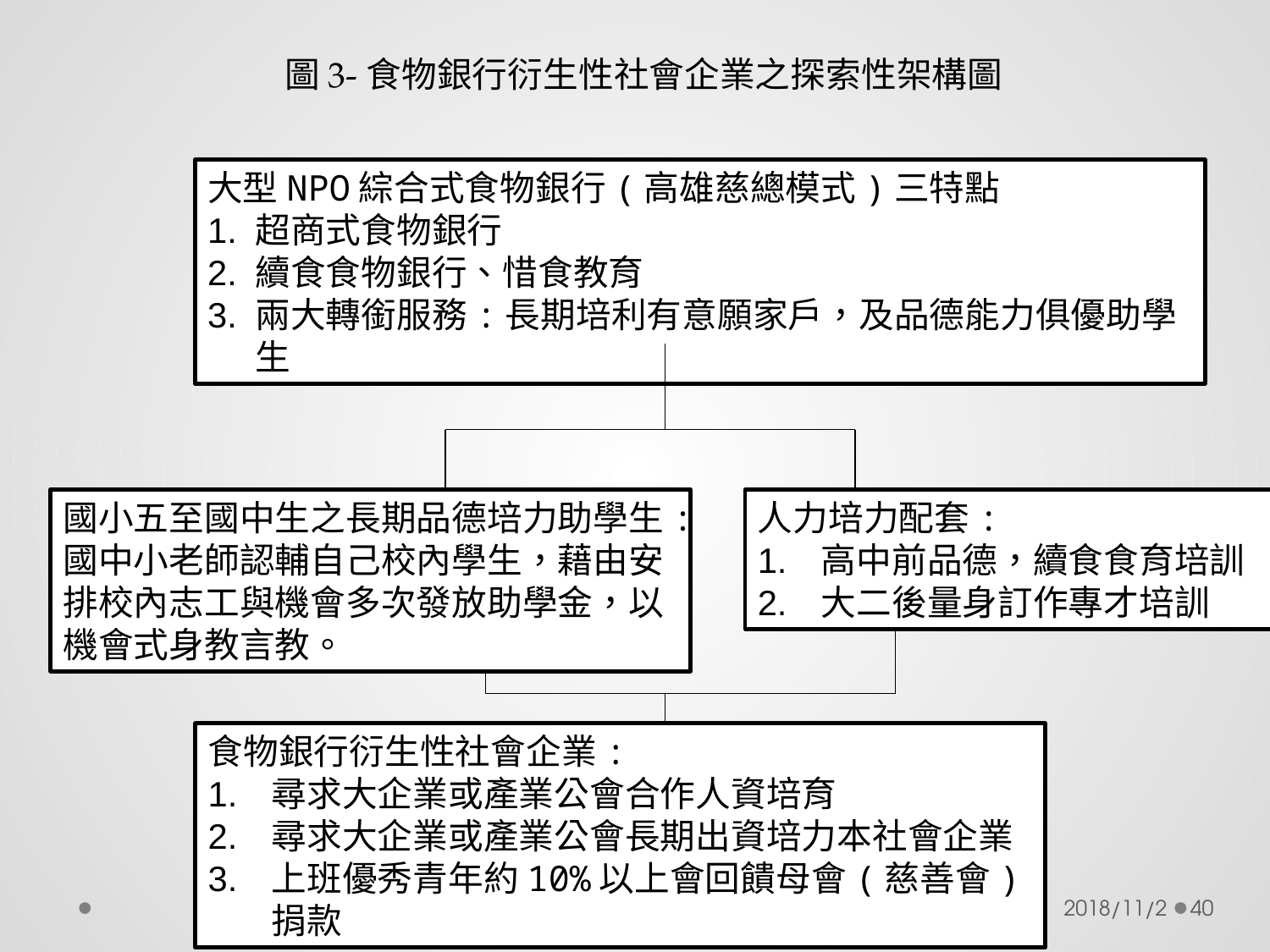

圖3-食物銀行衍生性社會企業之探索性架構圖
大型NPO綜合式食物銀行(高雄慈總模式)三特點
超商式食物銀行
續食食物銀行、惜食教育
兩大轉銜服務:長期培利有意願家戶，及品德能力俱優助學生
國小五至國中生之長期品德培力助學生:
國中小老師認輔自己校內學生，藉由安排校內志工與機會多次發放助學金，以機會式身教言教。
人力培力配套:
高中前品德，續食食育培訓
大二後量身訂作專才培訓
食物銀行衍生性社會企業:
尋求大企業或產業公會合作人資培育
尋求大企業或產業公會長期出資培力本社會企業
上班優秀青年約10%以上會回饋母會(慈善會)捐款
2018/11/2
40